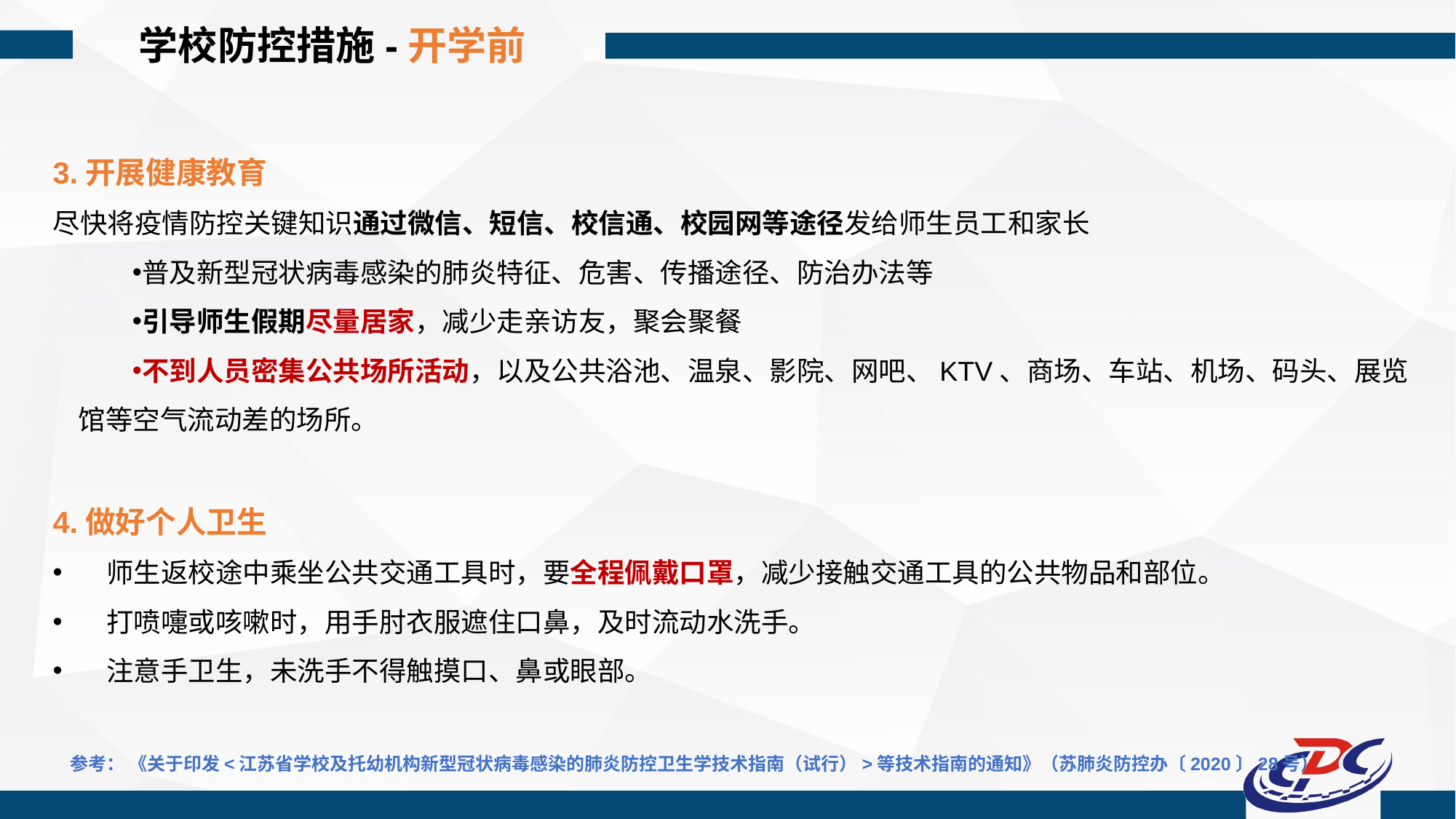

学校防控措施-开学前
3.开展健康教育
尽快将疫情防控关键知识通过微信、短信、校信通、校园网等途径发给师生员工和家长
普及新型冠状病毒感染的肺炎特征、危害、传播途径、防治办法等
引导师生假期尽量居家，减少走亲访友，聚会聚餐
不到人员密集公共场所活动，以及公共浴池、温泉、影院、网吧、KTV、商场、车站、机场、码头、展览馆等空气流动差的场所。

4.做好个人卫生
师生返校途中乘坐公共交通工具时，要全程佩戴口罩，减少接触交通工具的公共物品和部位。
打喷嚏或咳嗽时，用手肘衣服遮住口鼻，及时流动水洗手。
注意手卫生，未洗手不得触摸口、鼻或眼部。

参考： 《关于印发<江苏省学校及托幼机构新型冠状病毒感染的肺炎防控卫生学技术指南（试行）>等技术指南的通知》（苏肺炎防控办〔2020〕28号）